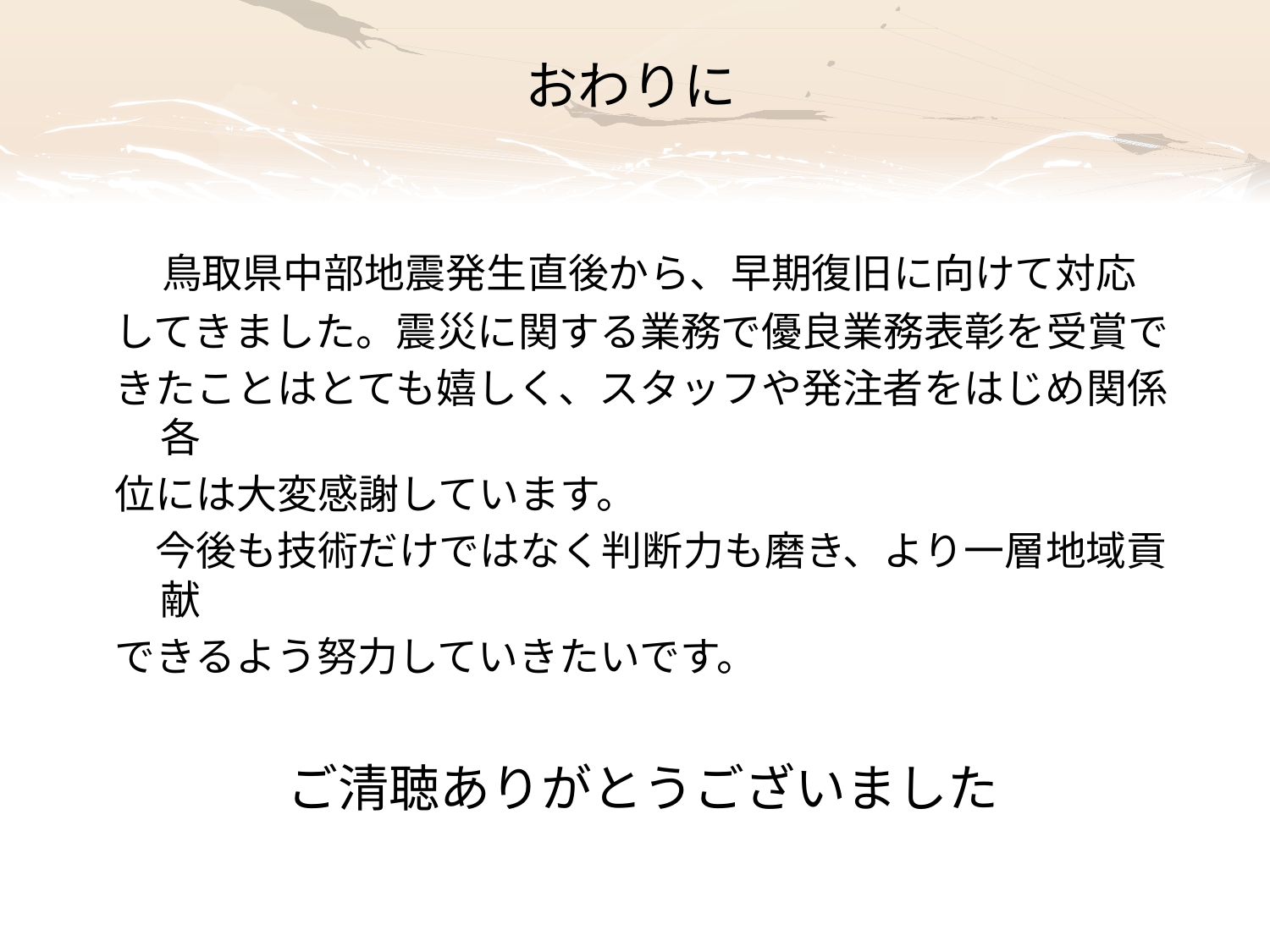

# おわりに
　鳥取県中部地震発生直後から、早期復旧に向けて対応
してきました。震災に関する業務で優良業務表彰を受賞で
きたことはとても嬉しく、スタッフや発注者をはじめ関係各
位には大変感謝しています。
　今後も技術だけではなく判断力も磨き、より一層地域貢献
できるよう努力していきたいです。

ご清聴ありがとうございました